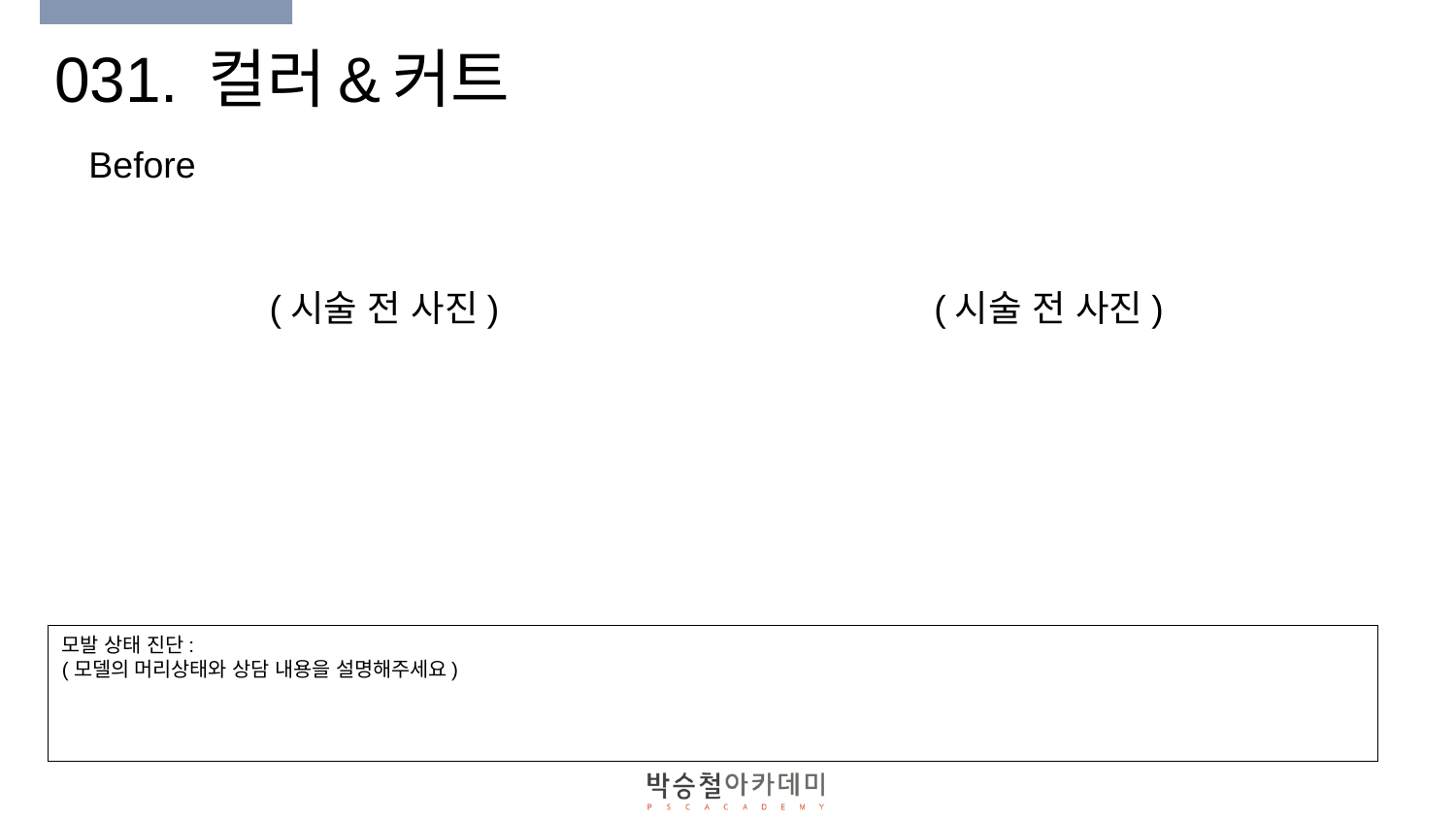

# 031. 컬러&커트
Before
(시술 전 사진)
(시술 전 사진)
모발 상태 진단:
(모델의 머리상태와 상담 내용을 설명해주세요)